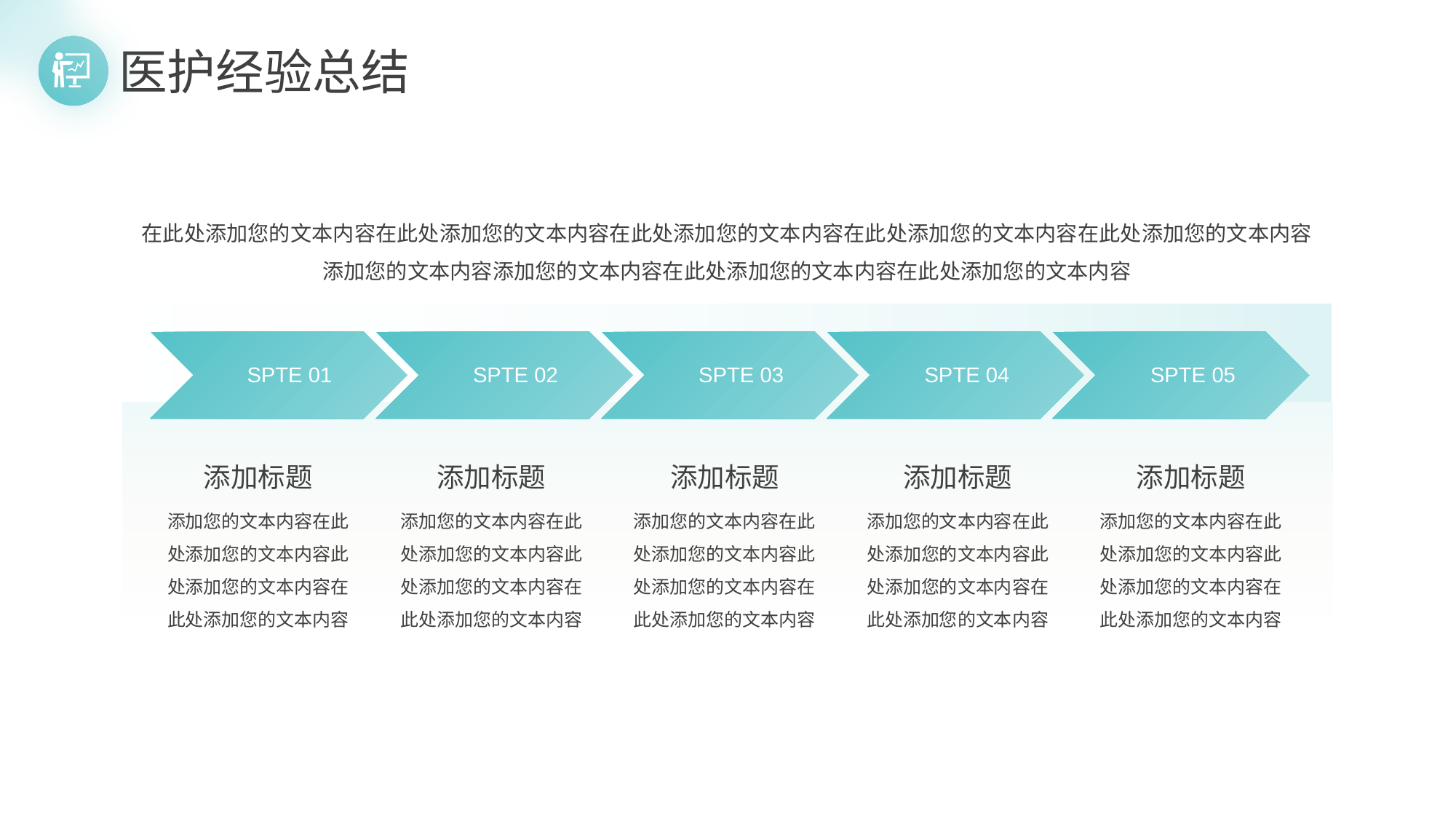

在此处添加您的文本内容在此处添加您的文本内容在此处添加您的文本内容在此处添加您的文本内容在此处添加您的文本内容添加您的文本内容添加您的文本内容在此处添加您的文本内容在此处添加您的文本内容

spte 01
spte 02
spte 03
spte 04
spte 05

添加标题
添加标题
添加标题
添加标题
添加标题
添加您的文本内容在此处添加您的文本内容此处添加您的文本内容在此处添加您的文本内容
添加您的文本内容在此处添加您的文本内容此处添加您的文本内容在此处添加您的文本内容
添加您的文本内容在此处添加您的文本内容此处添加您的文本内容在此处添加您的文本内容
添加您的文本内容在此处添加您的文本内容此处添加您的文本内容在此处添加您的文本内容
添加您的文本内容在此处添加您的文本内容此处添加您的文本内容在此处添加您的文本内容